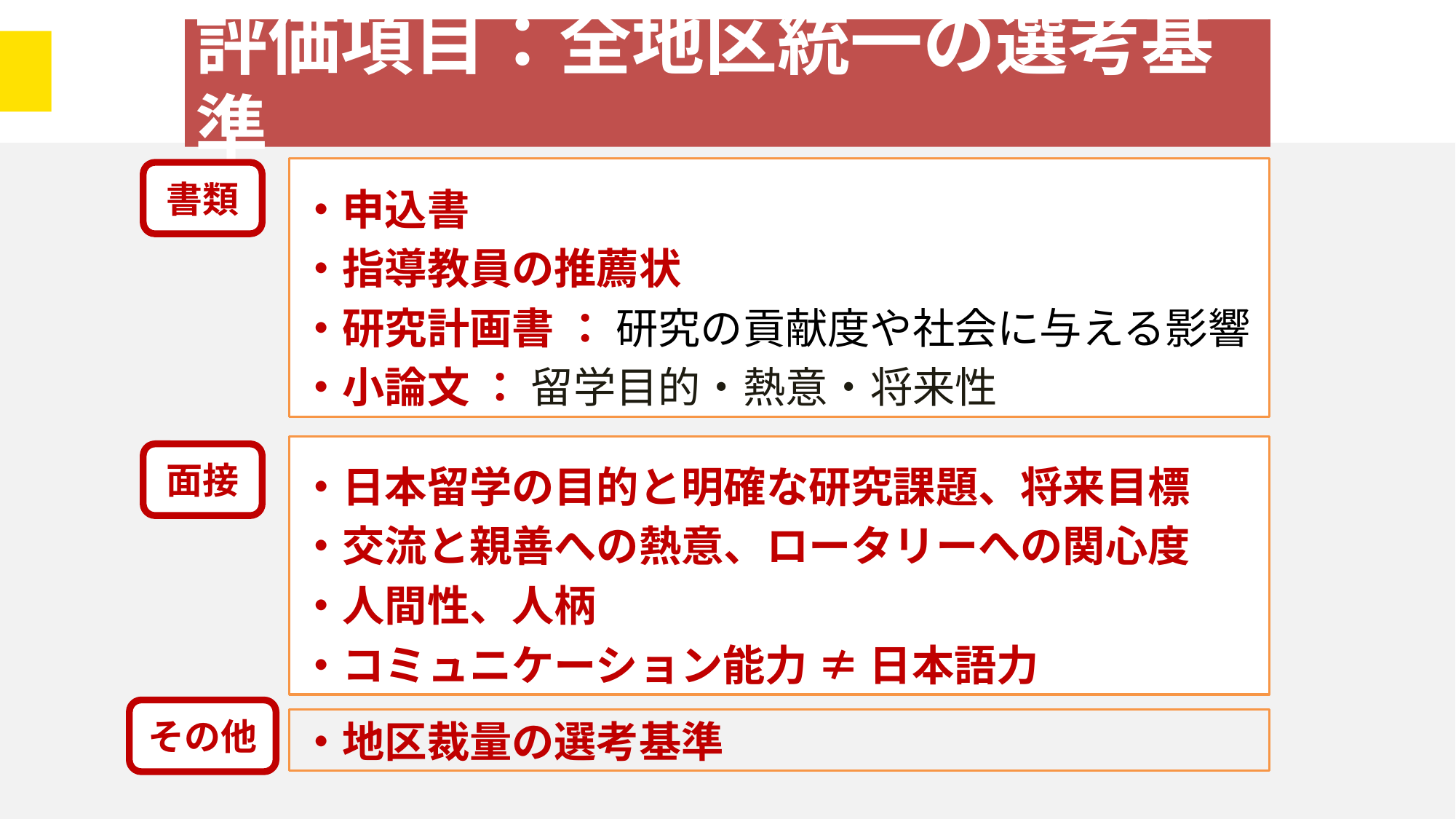

# 評価項目：全地区統一の選考基準

・申込書
・指導教員の推薦状
・研究計画書 ： 研究の貢献度や社会に与える影響
・小論文 ： 留学目的・熱意・将来性
書類

・日本留学の目的と明確な研究課題、将来目標
・交流と親善への熱意、ロータリーへの関心度
・人間性、人柄
・コミュニケーション能力 ≠ 日本語力
面接
その他
・地区裁量の選考基準